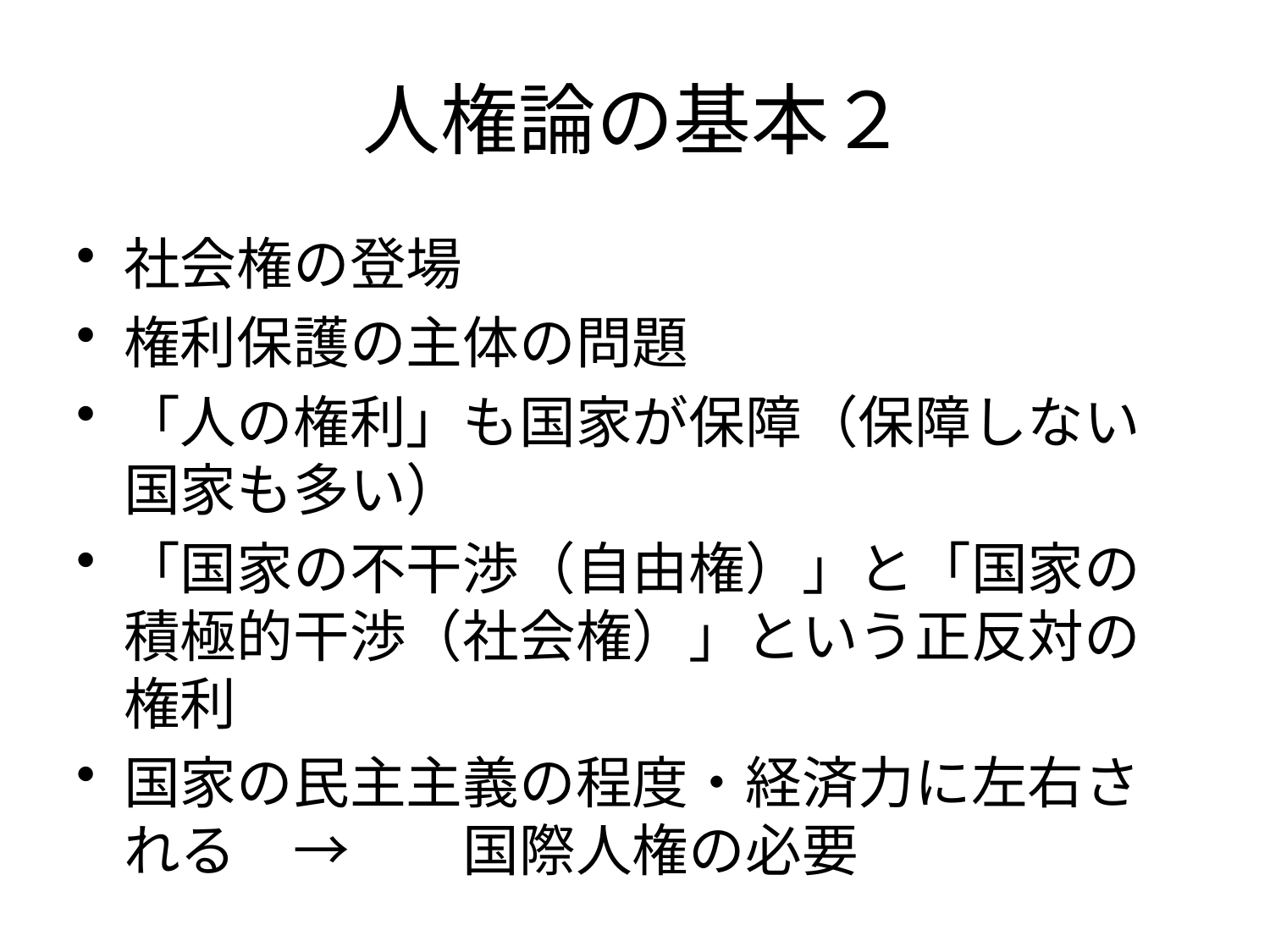

# 人権論の基本２
社会権の登場
権利保護の主体の問題
「人の権利」も国家が保障（保障しない国家も多い）
「国家の不干渉（自由権）」と「国家の積極的干渉（社会権）」という正反対の権利
国家の民主主義の程度・経済力に左右される　→　　国際人権の必要